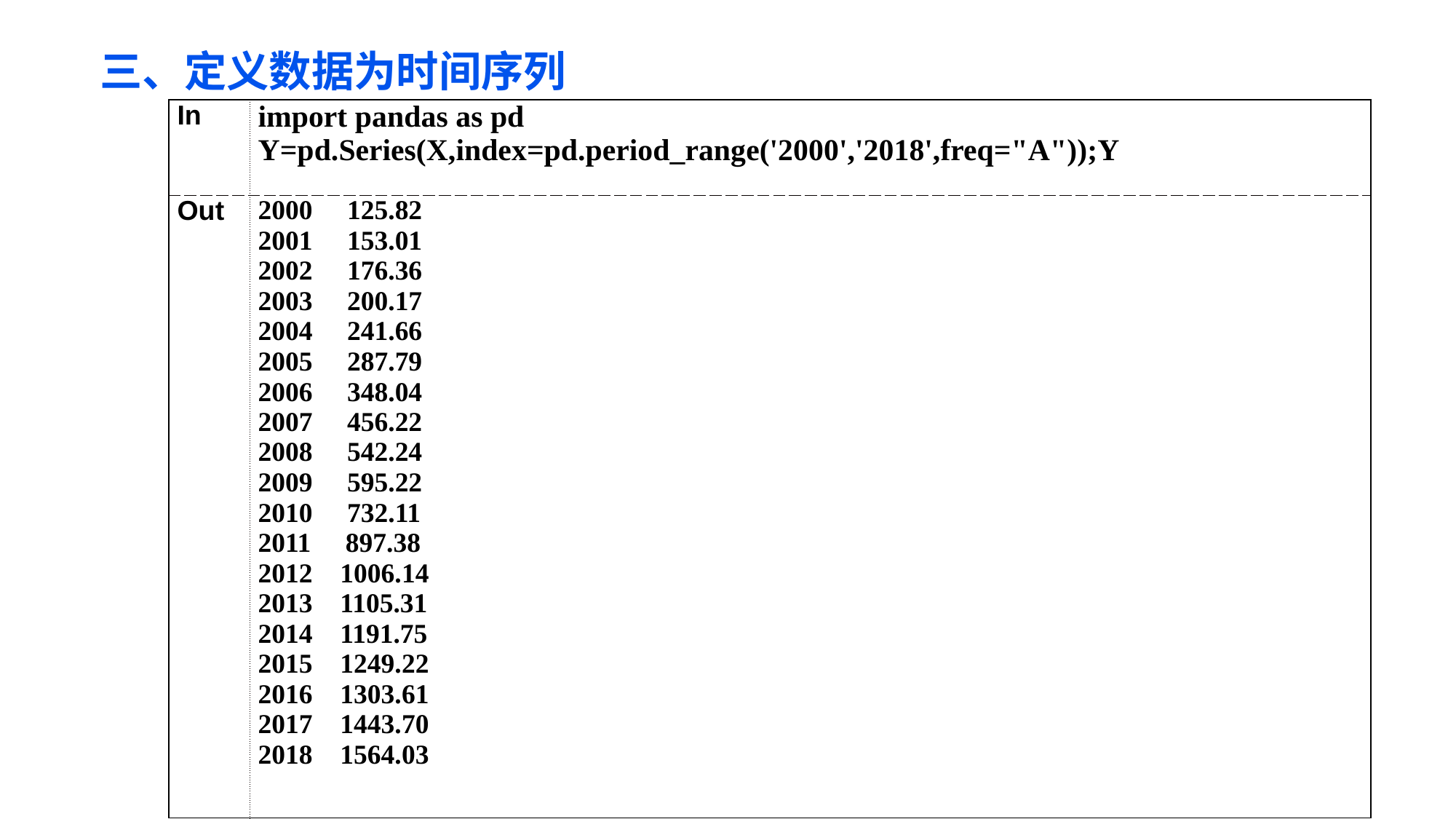

三、定义数据为时间序列
| In | import pandas as pd Y=pd.Series(X,index=pd.period\_range('2000','2018',freq="A"));Y |
| --- | --- |
| Out | 2000 125.82 2001 153.01 2002 176.36 2003 200.17 2004 241.66 2005 287.79 2006 348.04 2007 456.22 2008 542.24 2009 595.22 2010 732.11 2011 897.38 2012 1006.14 2013 1105.31 2014 1191.75 2015 1249.22 2016 1303.61 2017 1443.70 2018 1564.03 |